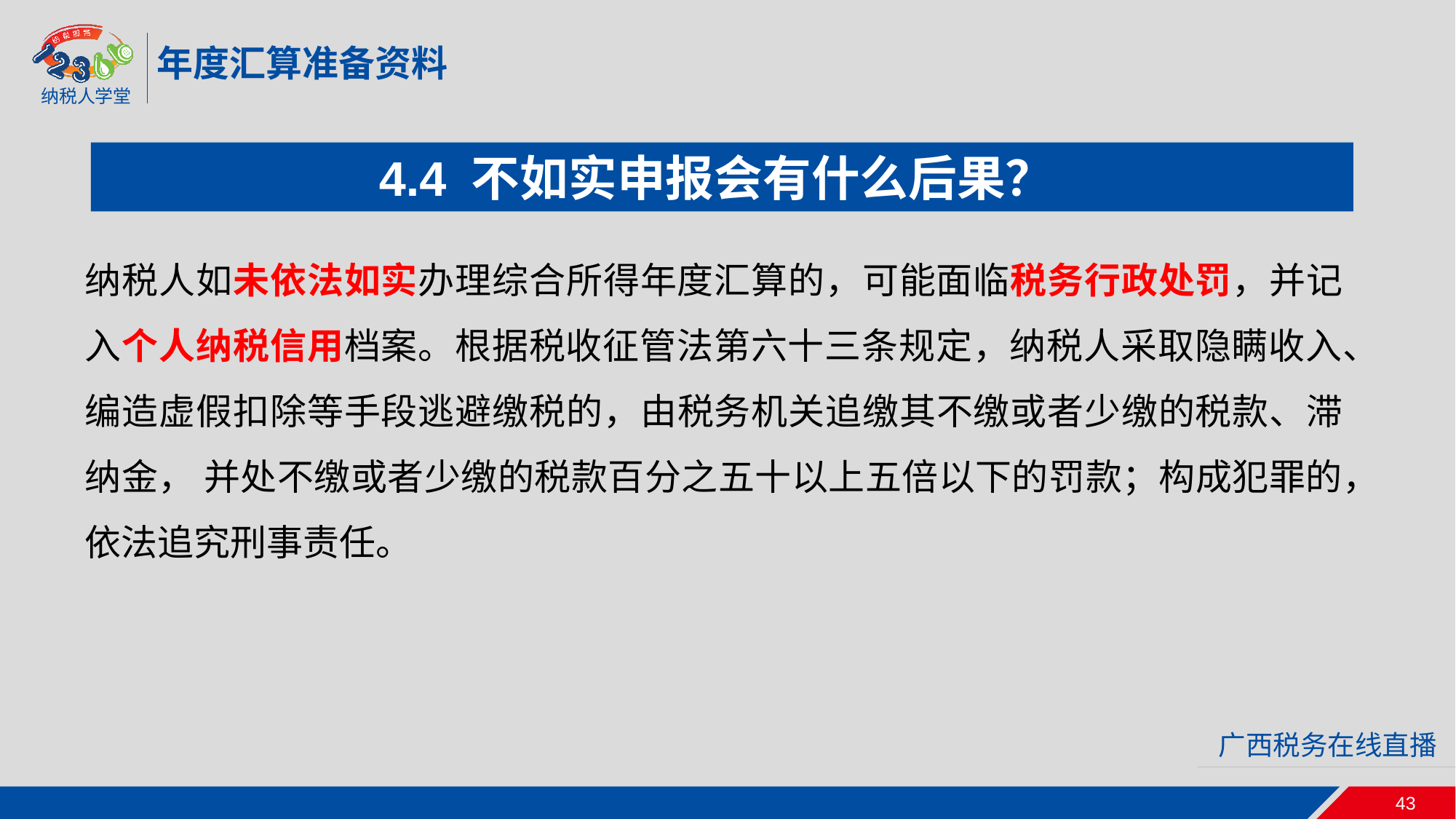

年度汇算准备资料
4.4 不如实申报会有什么后果？
纳税人如未依法如实办理综合所得年度汇算的，可能面临税务行政处罚，并记入个人纳税信用档案。根据税收征管法第六十三条规定，纳税人采取隐瞒收入、编造虚假扣除等手段逃避缴税的，由税务机关追缴其不缴或者少缴的税款、滞纳金， 并处不缴或者少缴的税款百分之五十以上五倍以下的罚款；构成犯罪的，依法追究刑事责任。